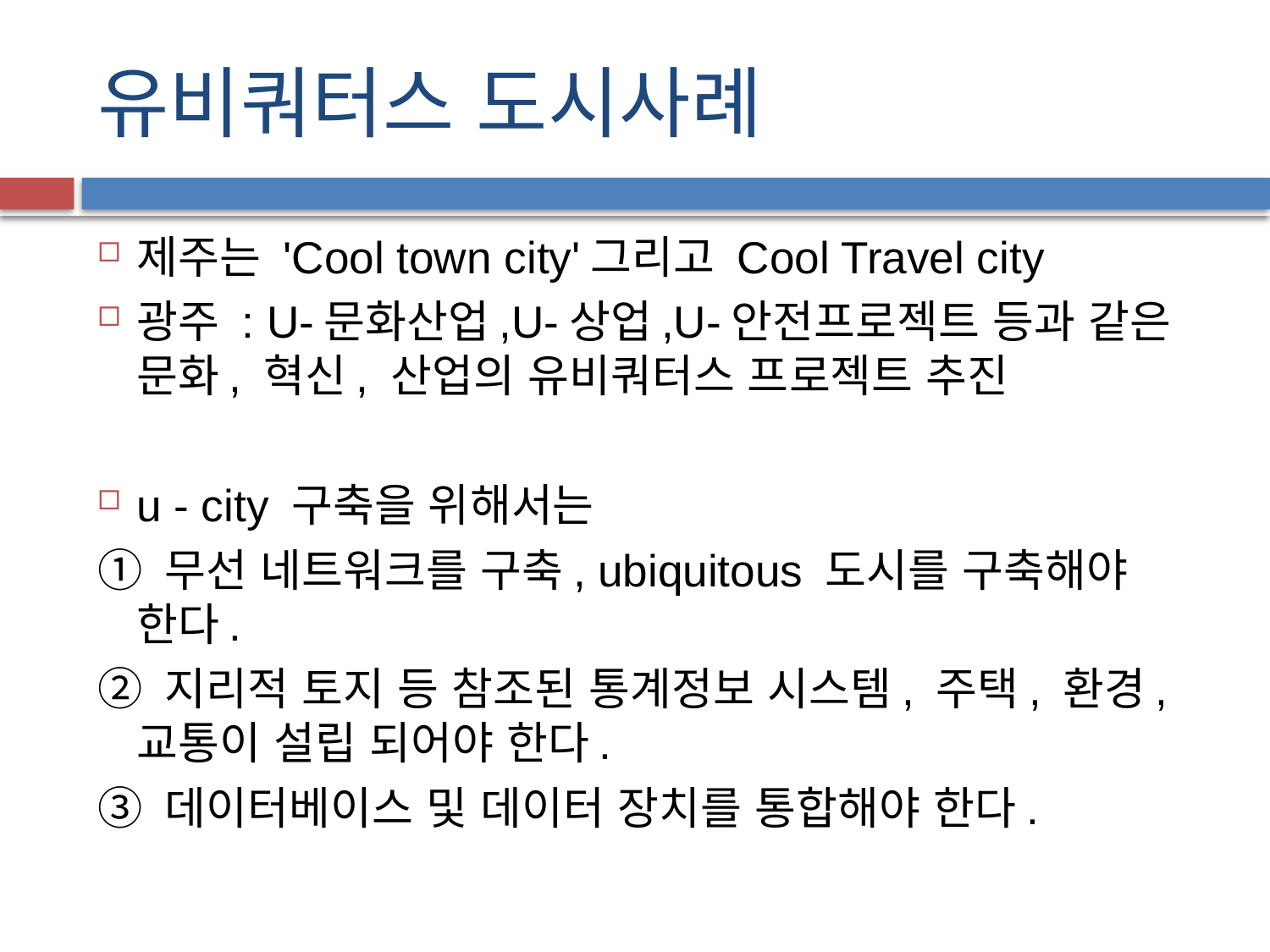

# 유비쿼터스 도시사례
제주는 'Cool town city'그리고 Cool Travel city
광주 : U-문화산업,U-상업,U-안전프로젝트 등과 같은 문화, 혁신, 산업의 유비쿼터스 프로젝트 추진

u - city 구축을 위해서는
① 무선 네트워크를 구축, ubiquitous 도시를 구축해야 한다.
② 지리적 토지 등 참조된 통계정보 시스템, 주택, 환경, 교통이 설립 되어야 한다.
③ 데이터베이스 및 데이터 장치를 통합해야 한다.